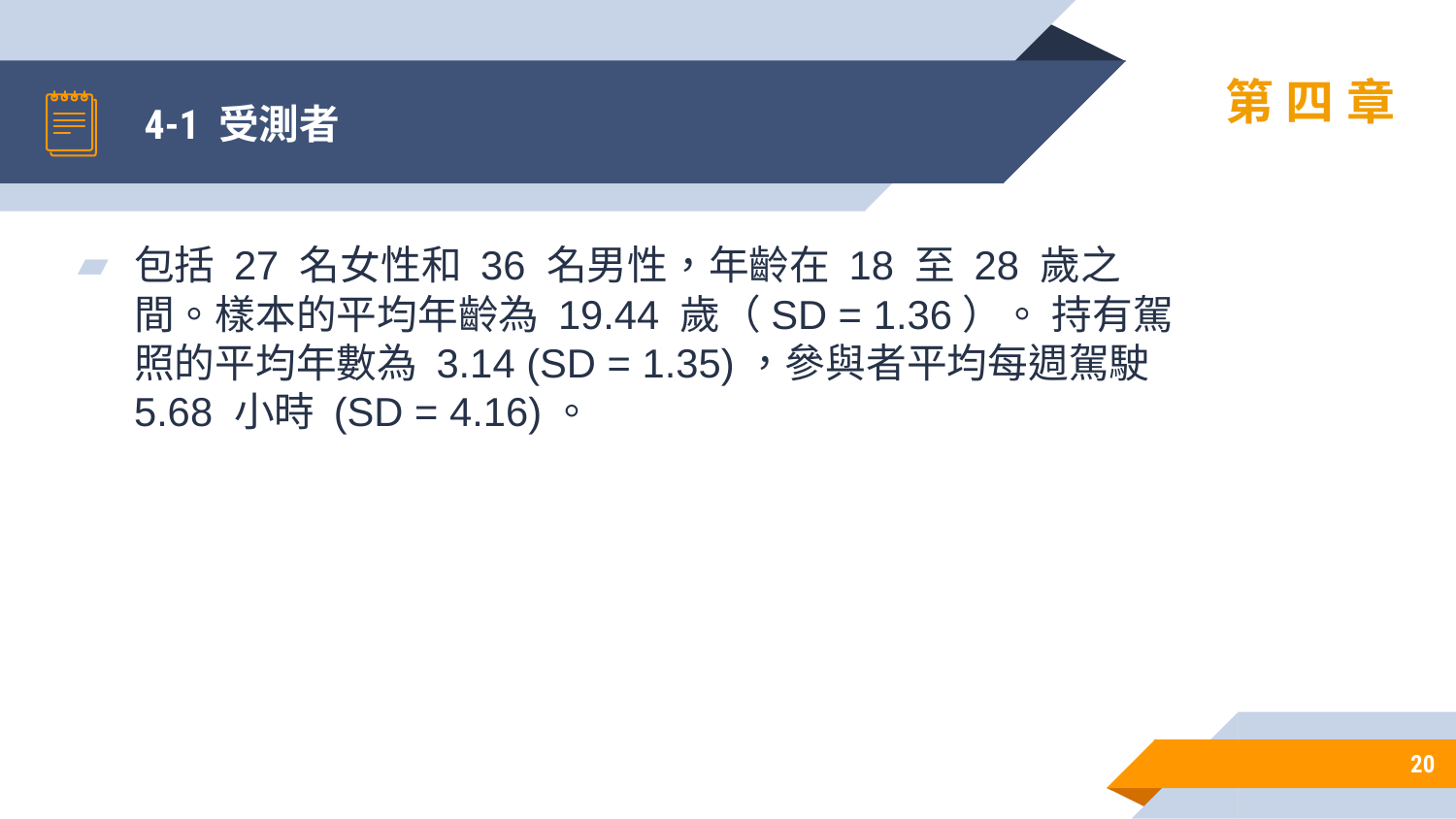

# 4-1 受測者
第四章

包括 27 名女性和 36 名男性，年齡在 18 至 28 歲之間。樣本的平均年齡為 19.44 歲（SD = 1.36）。 持有駕照的平均年數為 3.14 (SD = 1.35)，參與者平均每週駕駛 5.68 小時 (SD = 4.16)。
20